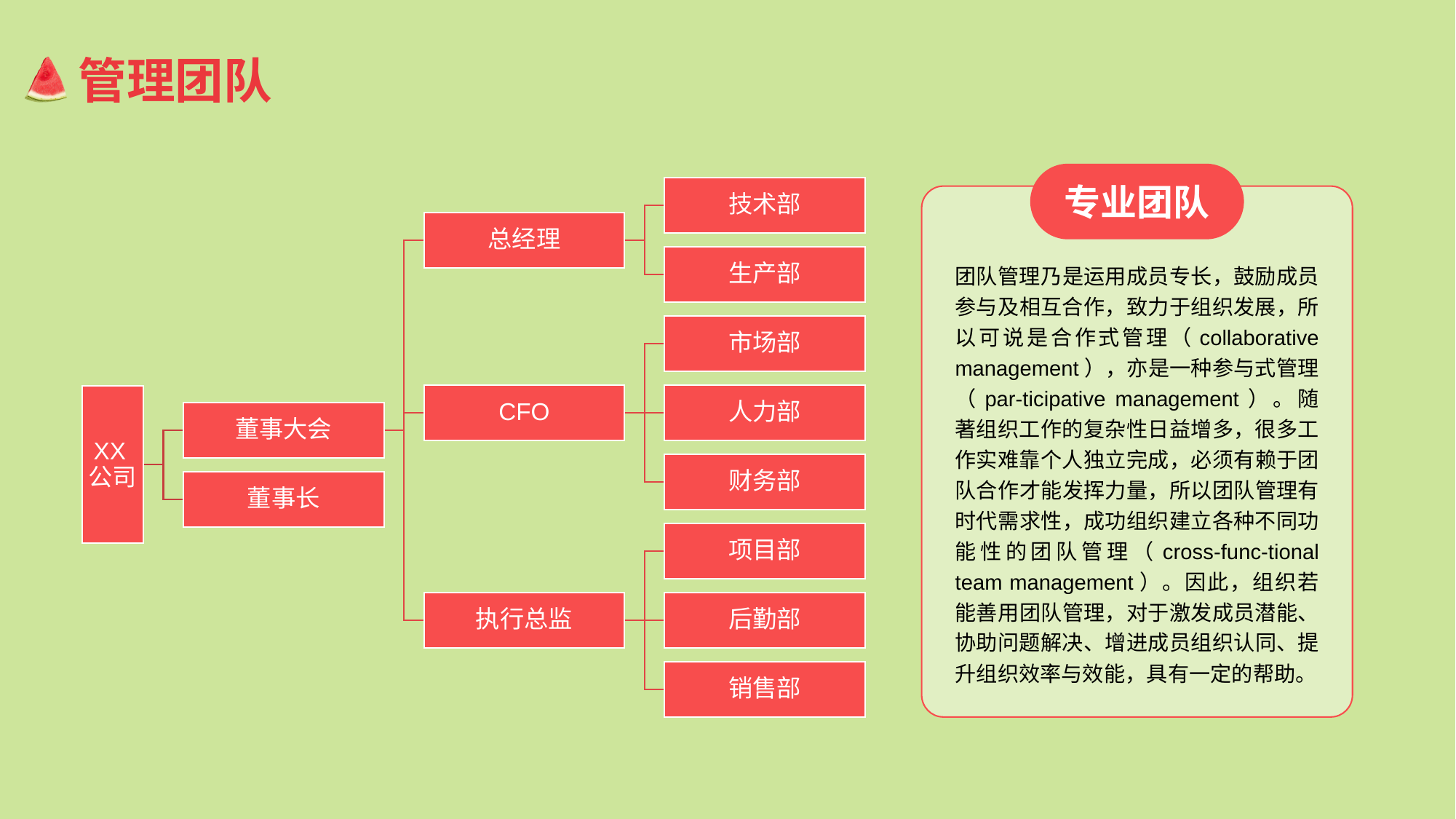

管理团队

专业团队
技术部

总经理

生产部
市场部

CFO
人力部
董事大会

XX公司
财务部

董事长
项目部

执行总监
后勤部

销售部

团队管理乃是运用成员专长，鼓励成员参与及相互合作，致力于组织发展，所以可说是合作式管理（collaborative management），亦是一种参与式管理（par-ticipative management）。随著组织工作的复杂性日益增多，很多工作实难靠个人独立完成，必须有赖于团队合作才能发挥力量，所以团队管理有时代需求性，成功组织建立各种不同功能性的团队管理（cross-func-tional team management）。因此，组织若能善用团队管理，对于激发成员潜能、协助问题解决、增进成员组织认同、提升组织效率与效能，具有一定的帮助。